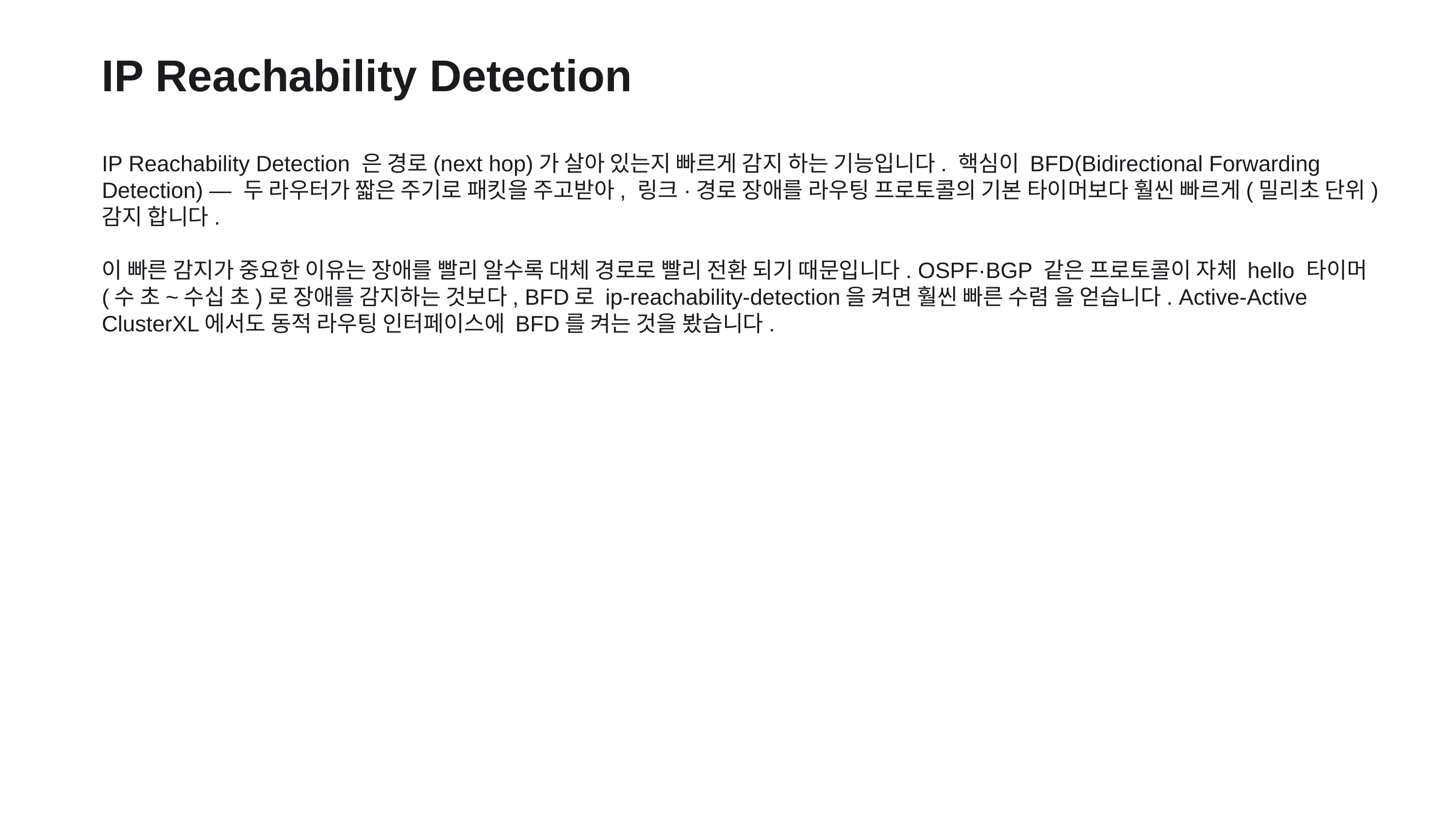

IP Reachability Detection
IP Reachability Detection 은 경로(next hop)가 살아 있는지 빠르게 감지 하는 기능입니다. 핵심이 BFD(Bidirectional Forwarding Detection) — 두 라우터가 짧은 주기로 패킷을 주고받아, 링크·경로 장애를 라우팅 프로토콜의 기본 타이머보다 훨씬 빠르게(밀리초 단위) 감지 합니다.

이 빠른 감지가 중요한 이유는 장애를 빨리 알수록 대체 경로로 빨리 전환 되기 때문입니다. OSPF·BGP 같은 프로토콜이 자체 hello 타이머(수 초~수십 초)로 장애를 감지하는 것보다, BFD로 ip-reachability-detection을 켜면 훨씬 빠른 수렴 을 얻습니다. Active-Active ClusterXL에서도 동적 라우팅 인터페이스에 BFD를 켜는 것을 봤습니다.